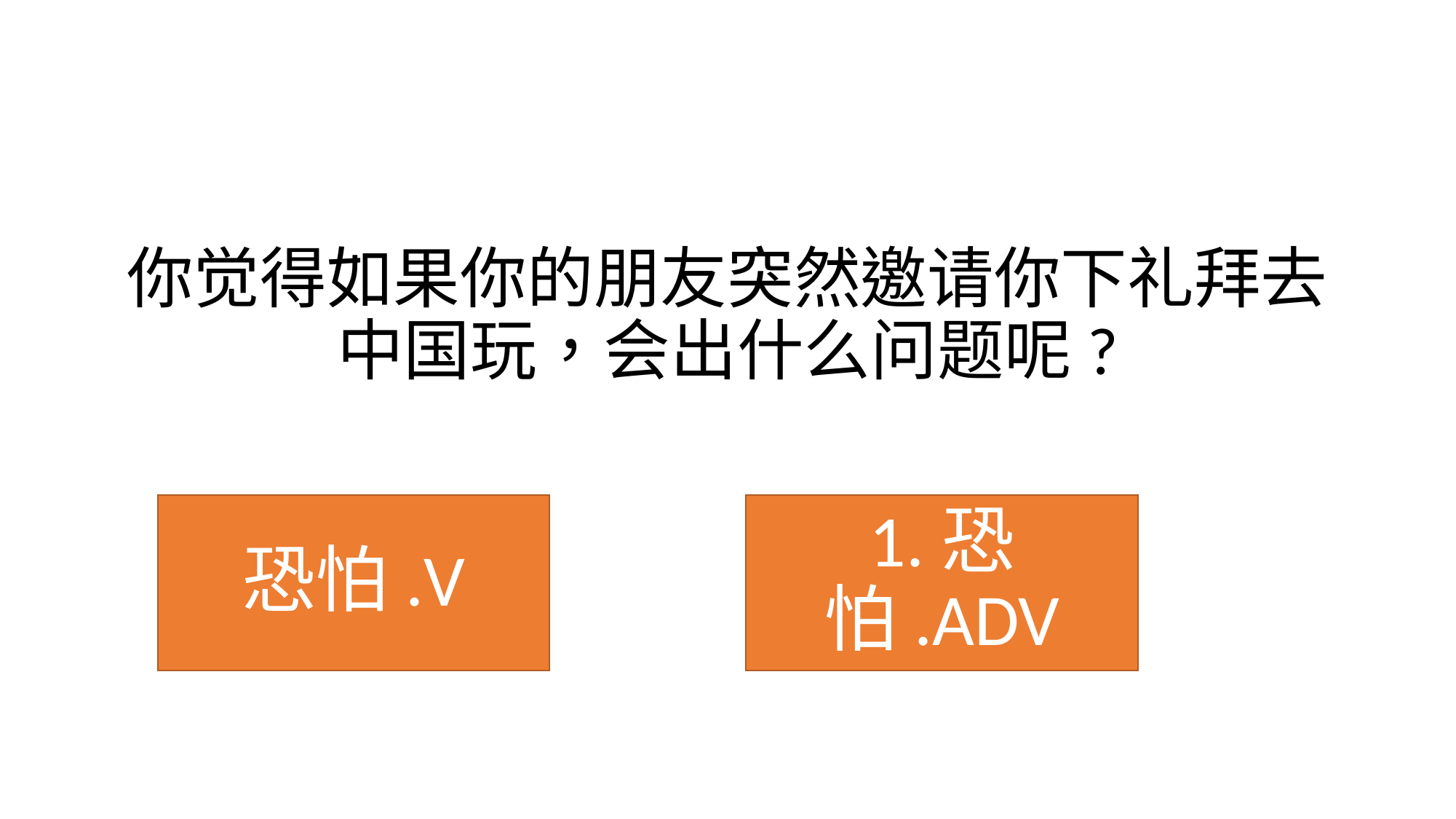

# 你觉得如果你的朋友突然邀请你下礼拜去 中国玩，会出什么问题呢?
恐怕.V
1.恐怕.ADV